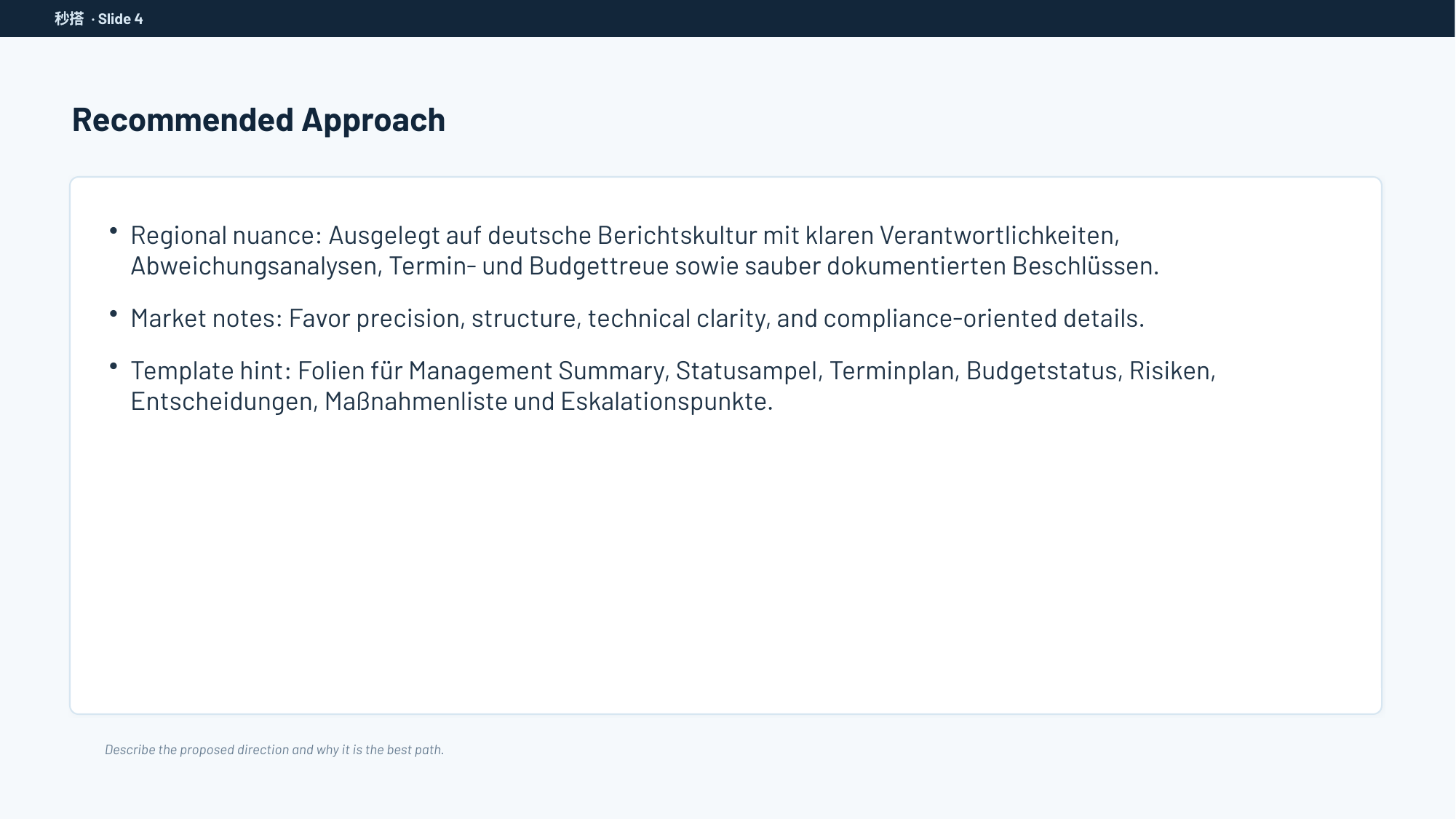

秒搭 · Slide 4
Recommended Approach

Regional nuance: Ausgelegt auf deutsche Berichtskultur mit klaren Verantwortlichkeiten, Abweichungsanalysen, Termin- und Budgettreue sowie sauber dokumentierten Beschlüssen.
Market notes: Favor precision, structure, technical clarity, and compliance-oriented details.
Template hint: Folien für Management Summary, Statusampel, Terminplan, Budgetstatus, Risiken, Entscheidungen, Maßnahmenliste und Eskalationspunkte.
Describe the proposed direction and why it is the best path.